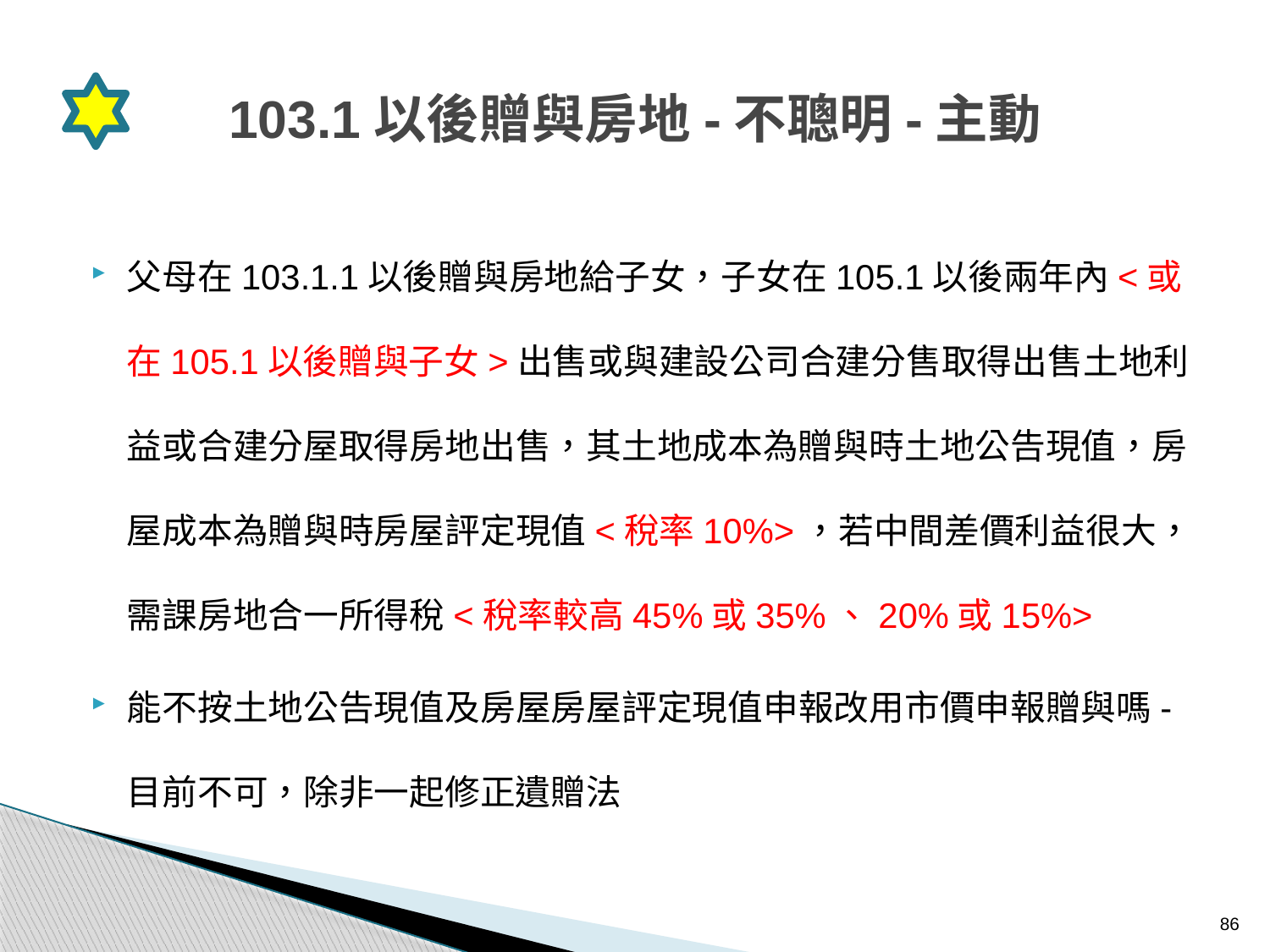

# 103.1以後贈與房地-不聰明-主動

父母在103.1.1以後贈與房地給子女，子女在105.1以後兩年內<或在105.1以後贈與子女>出售或與建設公司合建分售取得出售土地利益或合建分屋取得房地出售，其土地成本為贈與時土地公告現值，房屋成本為贈與時房屋評定現值<稅率10%>，若中間差價利益很大，需課房地合一所得稅<稅率較高45%或35%、20%或15%>
能不按土地公告現值及房屋房屋評定現值申報改用市價申報贈與嗎-目前不可，除非一起修正遺贈法

86